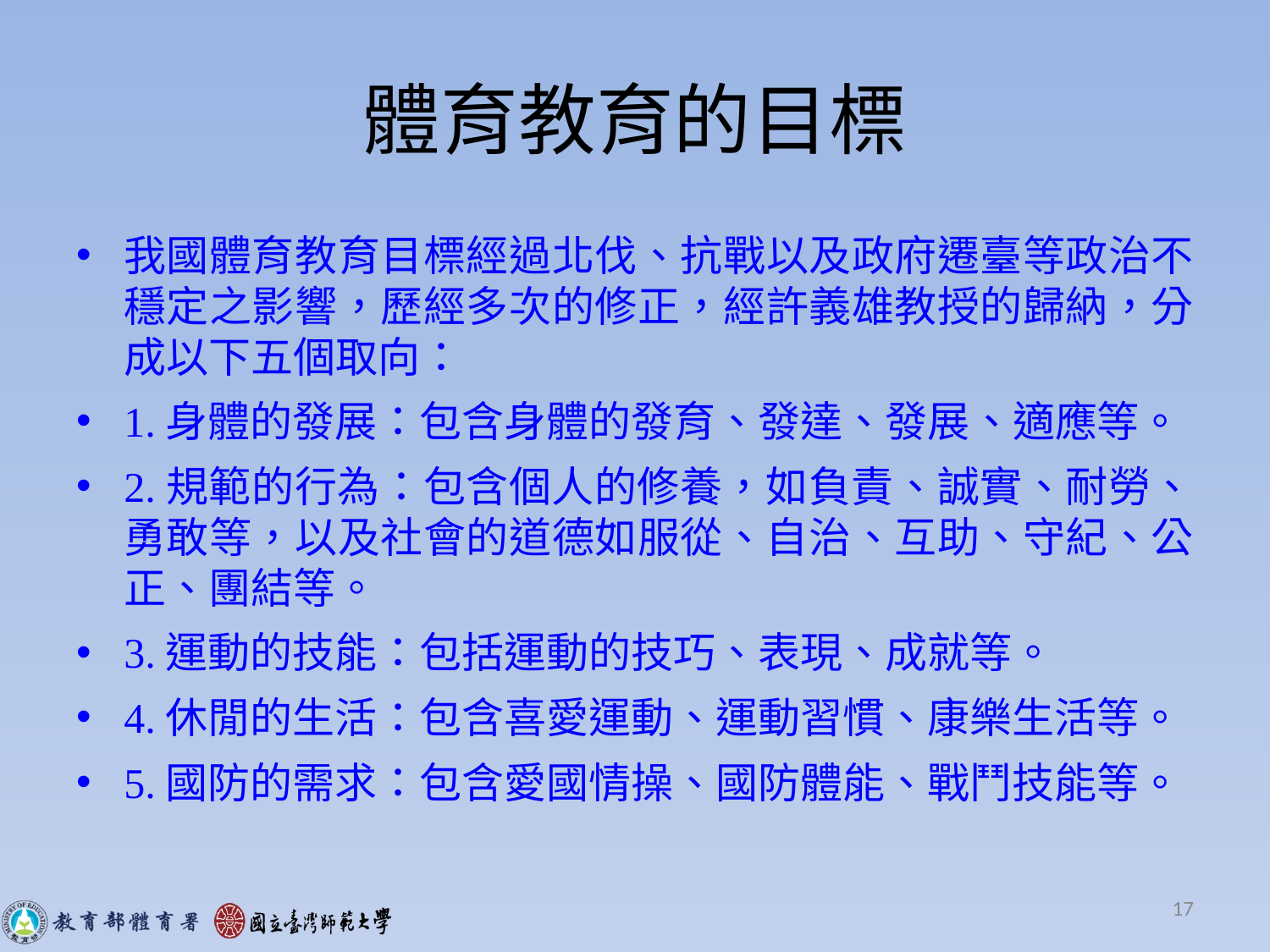

# 體育教育的目標
我國體育教育目標經過北伐、抗戰以及政府遷臺等政治不穩定之影響，歷經多次的修正，經許義雄教授的歸納，分成以下五個取向：
1.身體的發展：包含身體的發育、發達、發展、適應等。
2.規範的行為：包含個人的修養，如負責、誠實、耐勞、勇敢等，以及社會的道德如服從、自治、互助、守紀、公正、團結等。
3.運動的技能：包括運動的技巧、表現、成就等。
4.休閒的生活：包含喜愛運動、運動習慣、康樂生活等。
5.國防的需求：包含愛國情操、國防體能、戰鬥技能等。

17